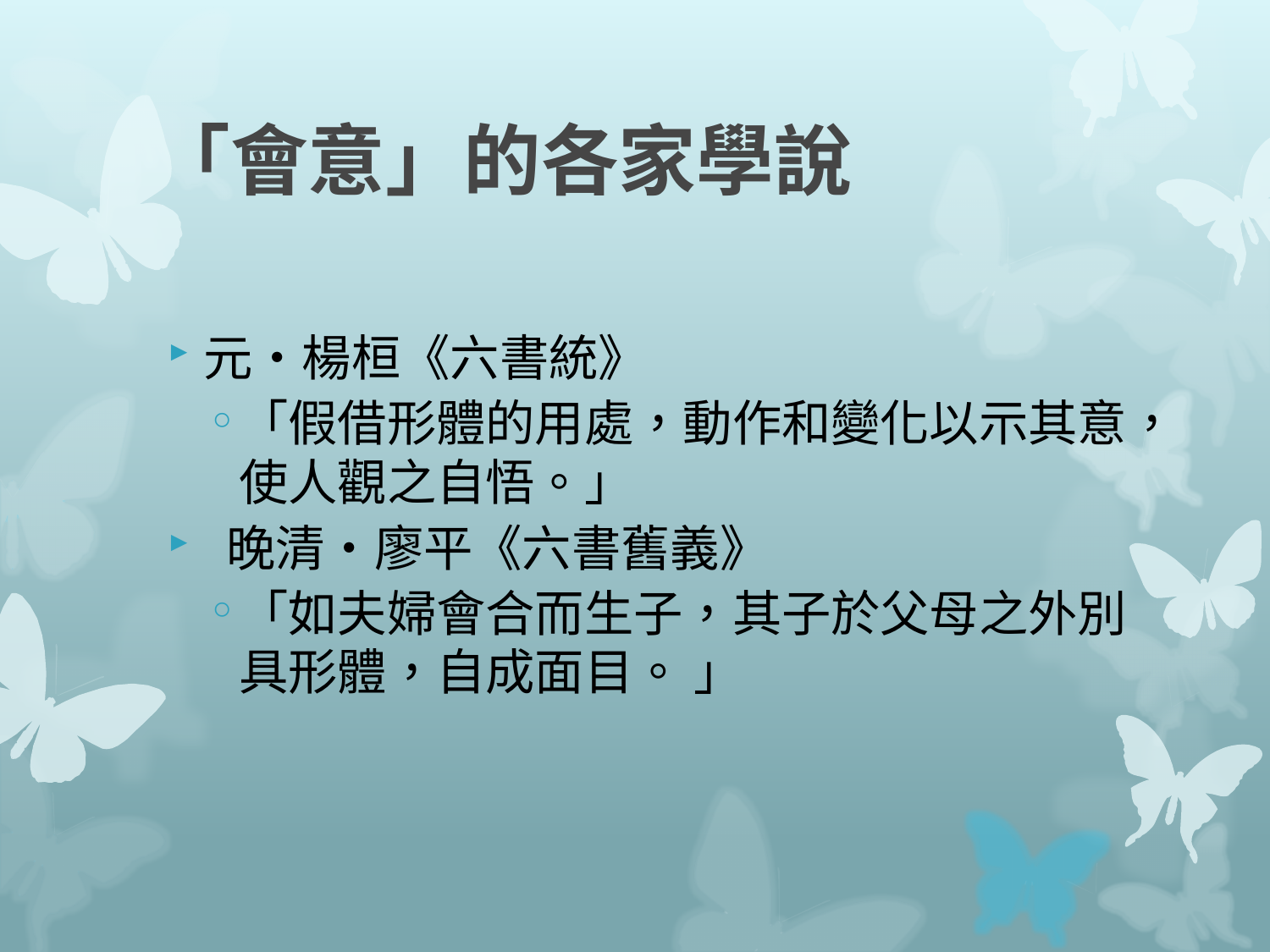

# 「會意」的各家學說
元‧楊桓《六書統》
「假借形體的用處，動作和變化以示其意，使人觀之自悟。」
 晚清‧廖平《六書舊義》
「如夫婦會合而生子，其子於父母之外別具形體，自成面目。 」